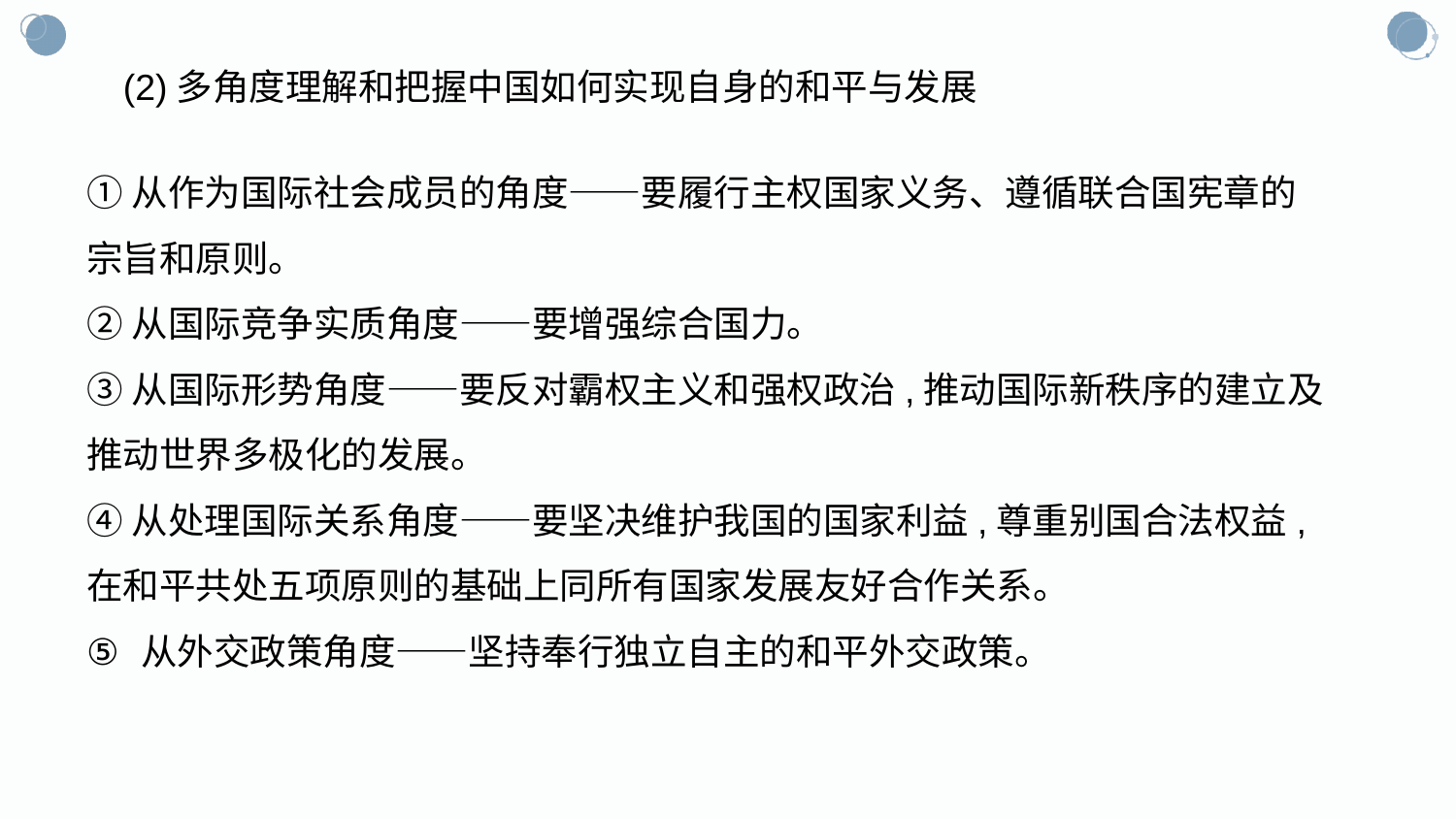

(2)多角度理解和把握中国如何实现自身的和平与发展
①从作为国际社会成员的角度——要履行主权国家义务、遵循联合国宪章的宗旨和原则。
②从国际竞争实质角度——要增强综合国力。
③从国际形势角度——要反对霸权主义和强权政治,推动国际新秩序的建立及推动世界多极化的发展。
④从处理国际关系角度——要坚决维护我国的国家利益,尊重别国合法权益,在和平共处五项原则的基础上同所有国家发展友好合作关系。
从外交政策角度——坚持奉行独立自主的和平外交政策。